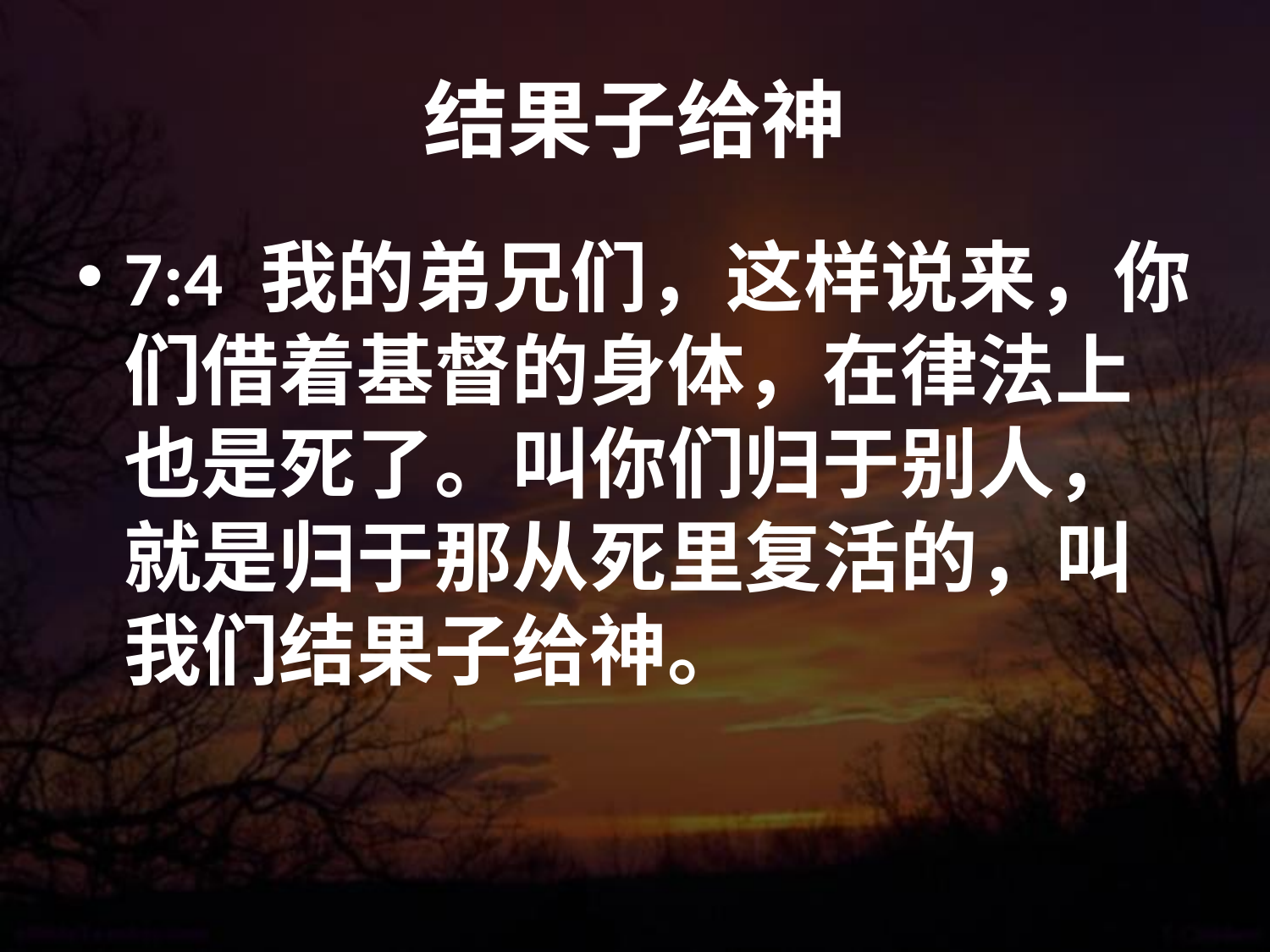

# 结果子给神
7:4 我的弟兄们，这样说来，你们借着基督的身体，在律法上也是死了。叫你们归于别人，就是归于那从死里复活的，叫我们结果子给神。